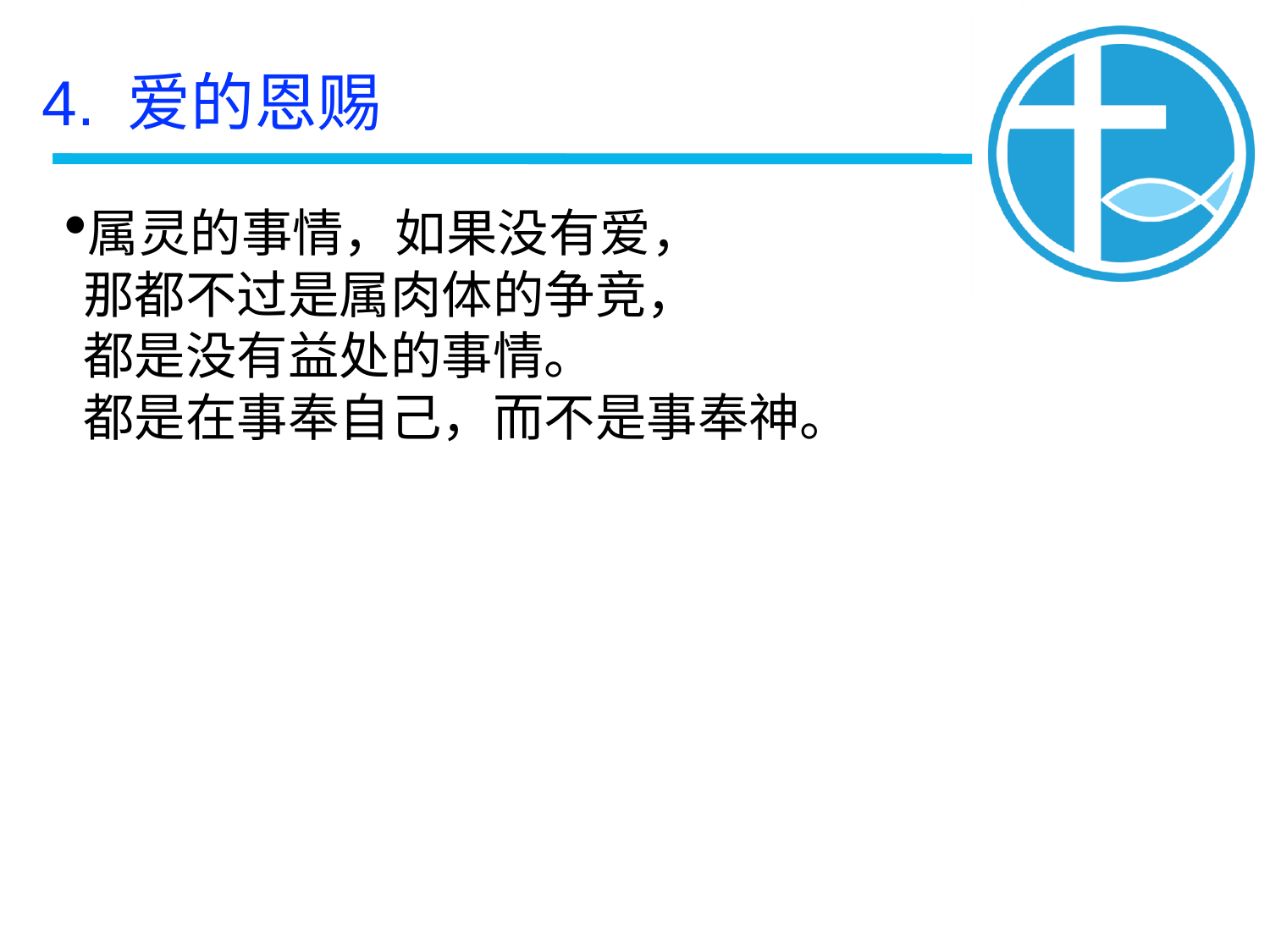

4. 爱的恩赐
属灵的事情，如果没有爱，
那都不过是属肉体的争竞，
都是没有益处的事情。
都是在事奉自己，而不是事奉神。